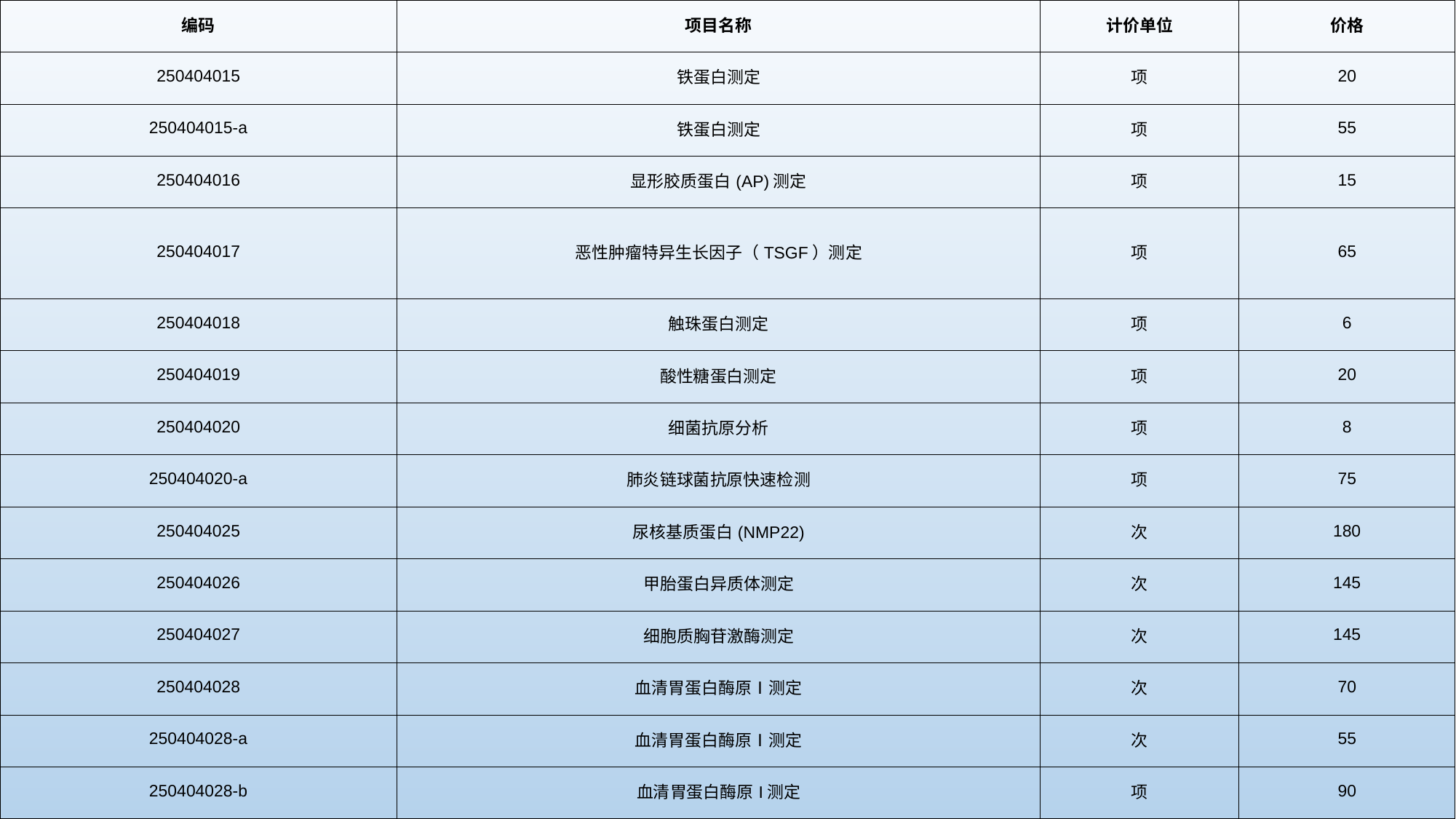

| 编码 | 项目名称 | 计价单位 | 价格 |
| --- | --- | --- | --- |
| 250404015 | 铁蛋白测定 | 项 | 20 |
| 250404015-a | 铁蛋白测定 | 项 | 55 |
| 250404016 | 显形胶质蛋白(AP)测定 | 项 | 15 |
| 250404017 | 恶性肿瘤特异生长因子（TSGF）测定 | 项 | 65 |
| 250404018 | 触珠蛋白测定 | 项 | 6 |
| 250404019 | 酸性糖蛋白测定 | 项 | 20 |
| 250404020 | 细菌抗原分析 | 项 | 8 |
| 250404020-a | 肺炎链球菌抗原快速检测 | 项 | 75 |
| 250404025 | 尿核基质蛋白(NMP22) | 次 | 180 |
| 250404026 | 甲胎蛋白异质体测定 | 次 | 145 |
| 250404027 | 细胞质胸苷激酶测定 | 次 | 145 |
| 250404028 | 血清胃蛋白酶原Ⅰ测定 | 次 | 70 |
| 250404028-a | 血清胃蛋白酶原Ⅰ测定 | 次 | 55 |
| 250404028-b | 血清胃蛋白酶原I测定 | 项 | 90 |